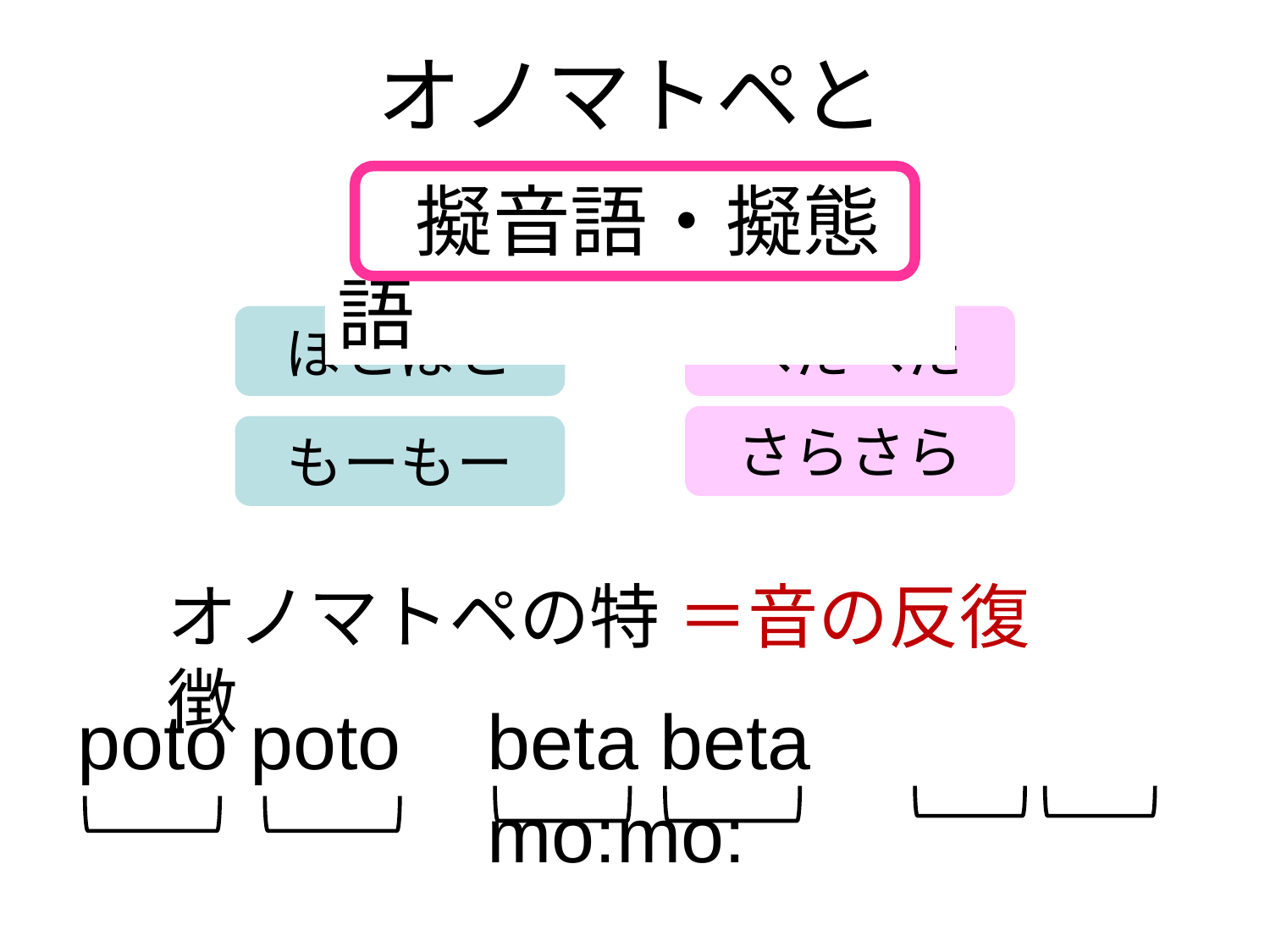

オノマトペとは
　擬音語・擬態語

ぽとぽと
べたべた
さらさら
もーもー
オノマトペの特徴
＝音の反復
poto poto
beta beta　　mo:mo: